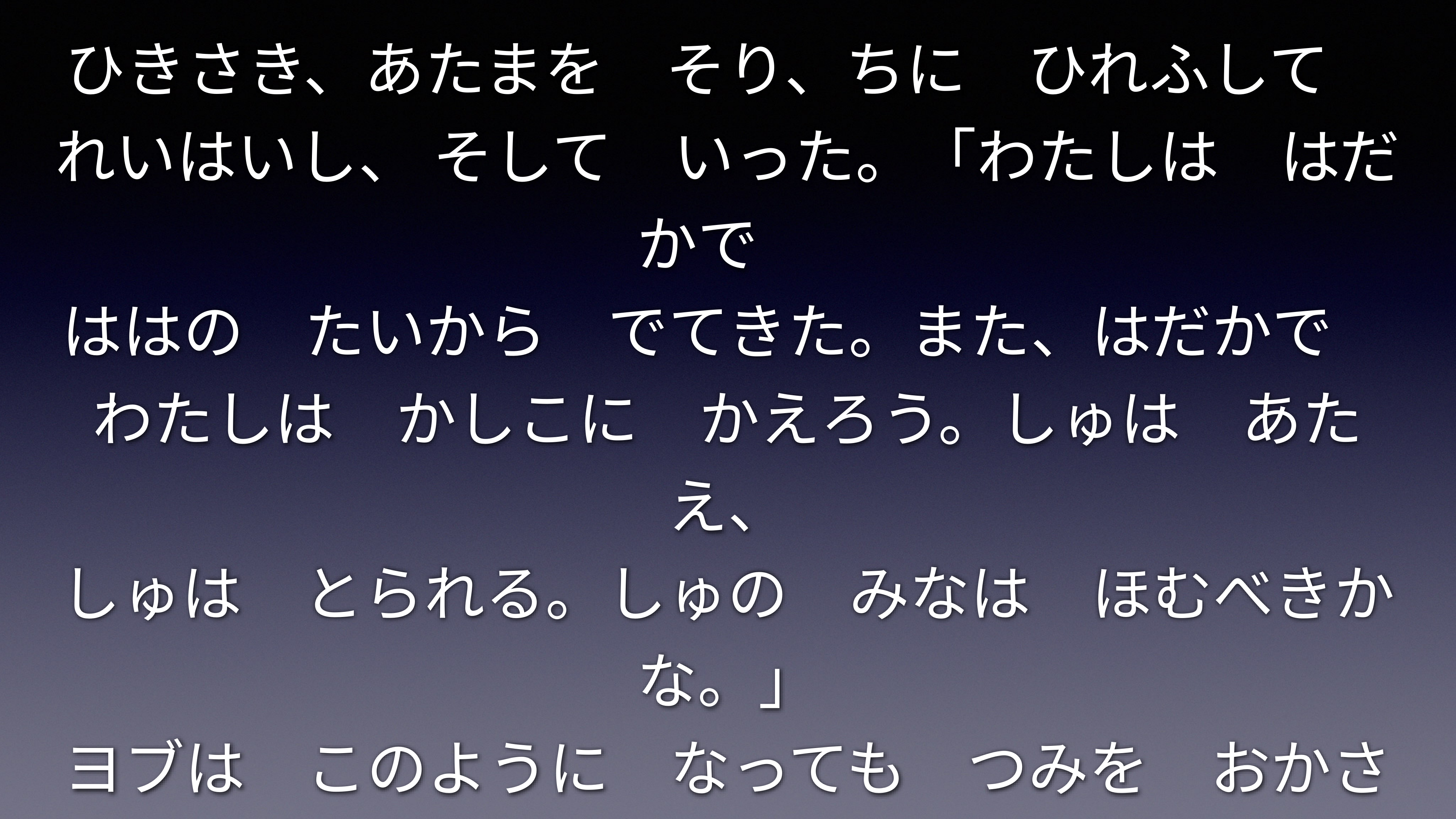

このとき、ヨブは　たちあがり、その　うわぎを
ひきさき、あたまを　そり、ちに　ひれふして
れいはいし、 そして　いった。「わたしは　はだかで
ははの　たいから　でてきた。また、はだかで
わたしは　かしこに　かえろう。しゅは　あたえ、
しゅは　とられる。しゅの　みなは　ほむべきかな。」
ヨブは　このように　なっても　つみを　おかさず、
かみに　ぐちを　こぼさなかった。